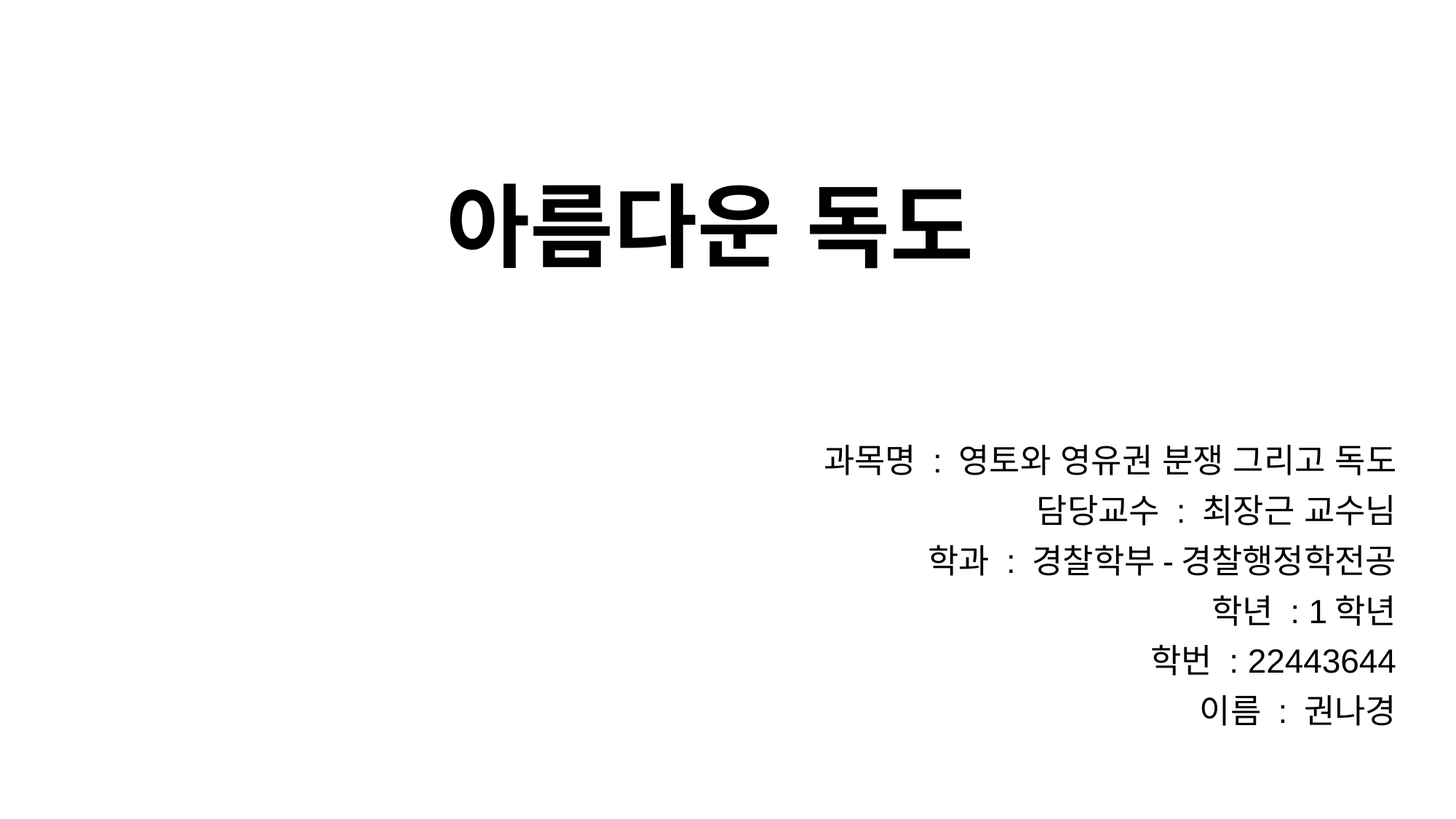

# 아름다운 독도
과목명 : 영토와 영유권 분쟁 그리고 독도
담당교수 : 최장근 교수님
학과 : 경찰학부-경찰행정학전공
학년 : 1학년
학번 : 22443644
이름 : 권나경